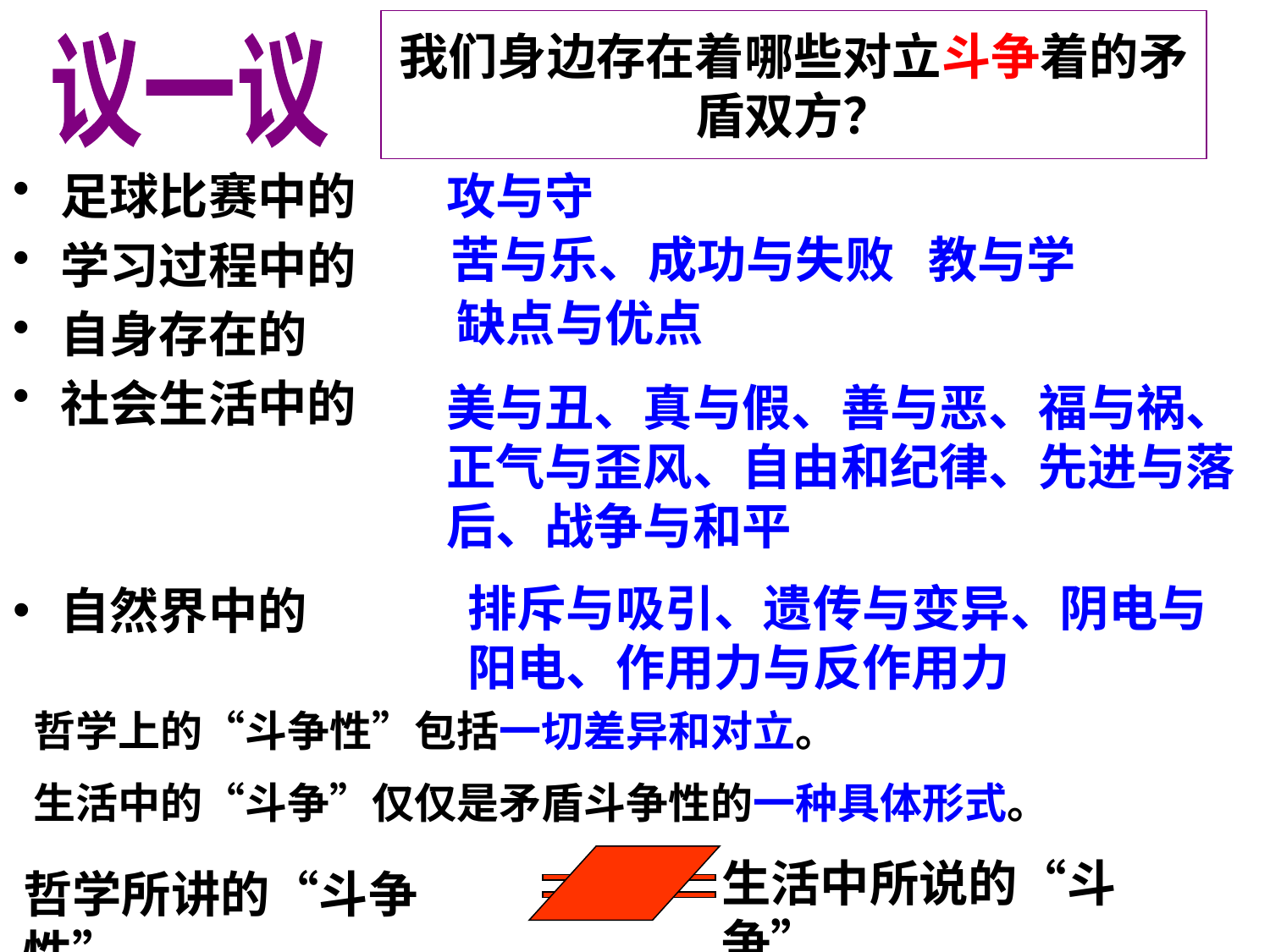

# 我们身边存在着哪些对立斗争着的矛盾双方？
议一议
足球比赛中的
学习过程中的
自身存在的
社会生活中的

自然界中的
攻与守
苦与乐、成功与失败   教与学
缺点与优点
美与丑、真与假、善与恶、福与祸、正气与歪风、自由和纪律、先进与落后、战争与和平
排斥与吸引、遗传与变异、阴电与阳电、作用力与反作用力
哲学上的“斗争性”包括一切差异和对立。
生活中的“斗争”仅仅是矛盾斗争性的一种具体形式。

生活中所说的“斗争”
哲学所讲的“斗争性”